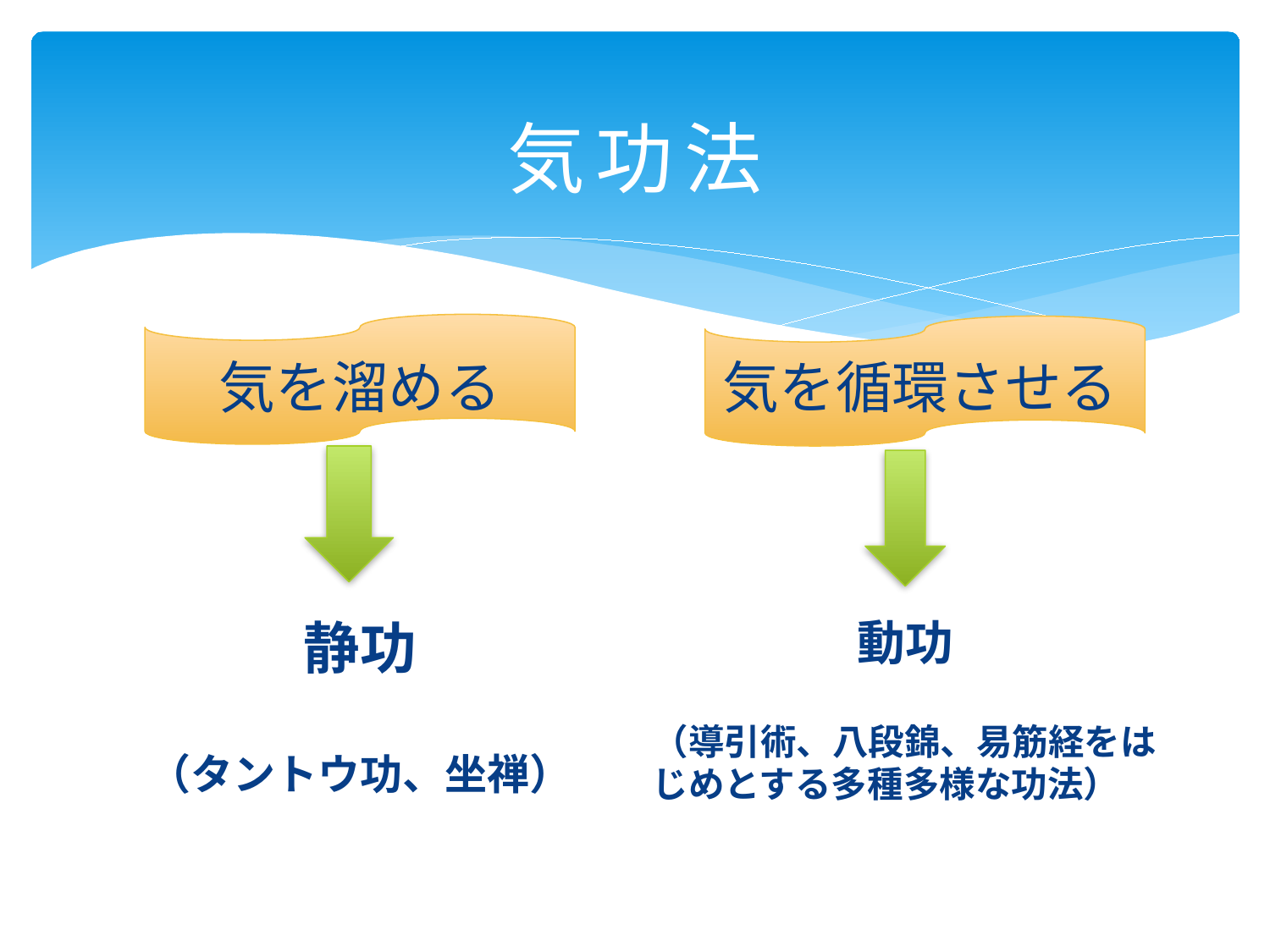

# 気功法

気を溜める
気を循環させる

静功

（タントウ功、坐禅）
動功

（導引術、八段錦、易筋経をはじめとする多種多様な功法）